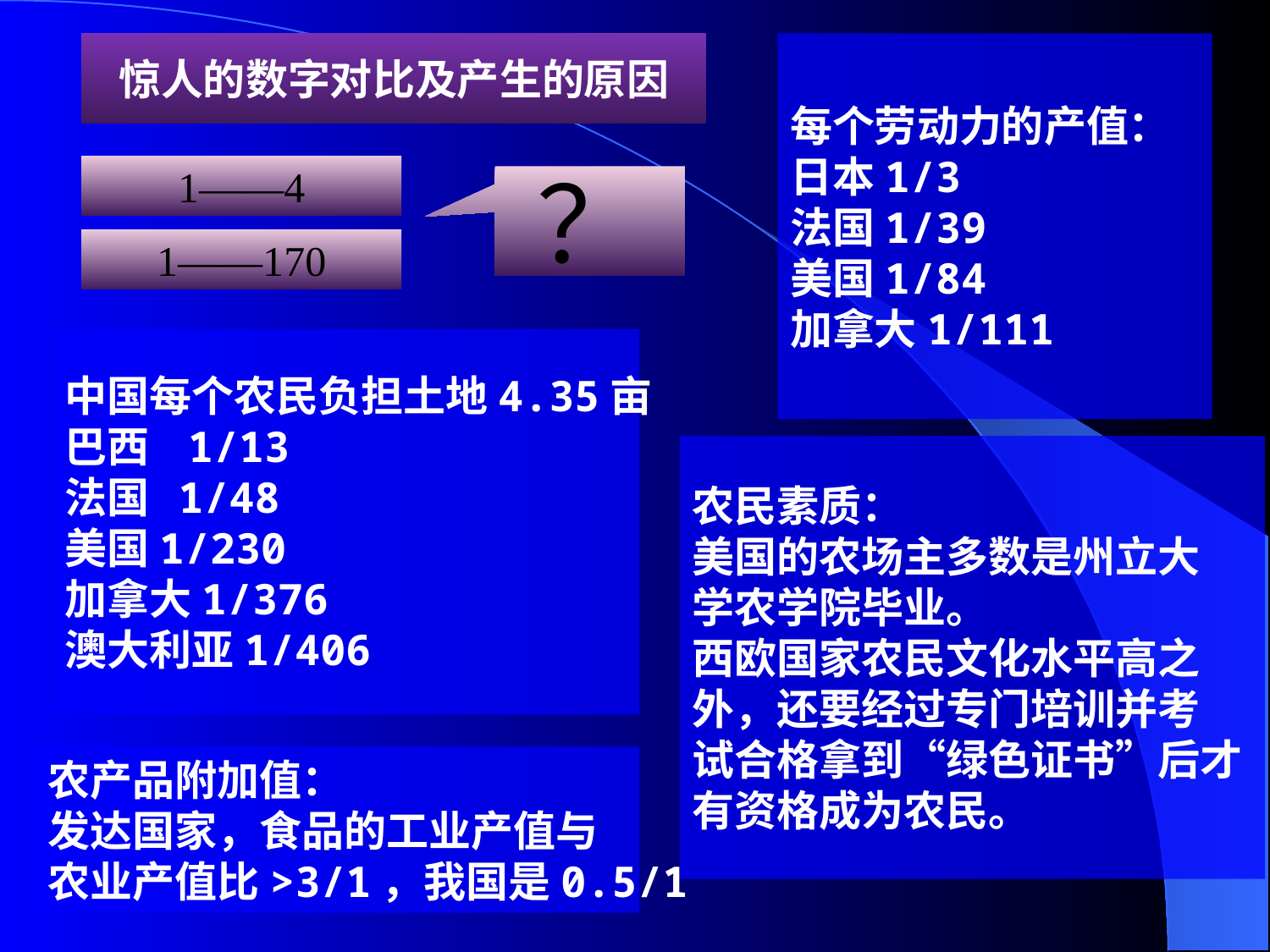

惊人的数字对比及产生的原因
每个劳动力的产值：
日本1/3
法国1/39
美国1/84
加拿大1/111
1——4
？
1——170
中国每个农民负担土地4.35亩
巴西   1/13
法国  1/48
美国1/230
加拿大1/376
澳大利亚1/406
农民素质：
美国的农场主多数是州立大
学农学院毕业。
西欧国家农民文化水平高之
外，还要经过专门培训并考
试合格拿到“绿色证书”后才
有资格成为农民。
农产品附加值：
发达国家，食品的工业产值与
农业产值比>3/1，我国是0.5/1